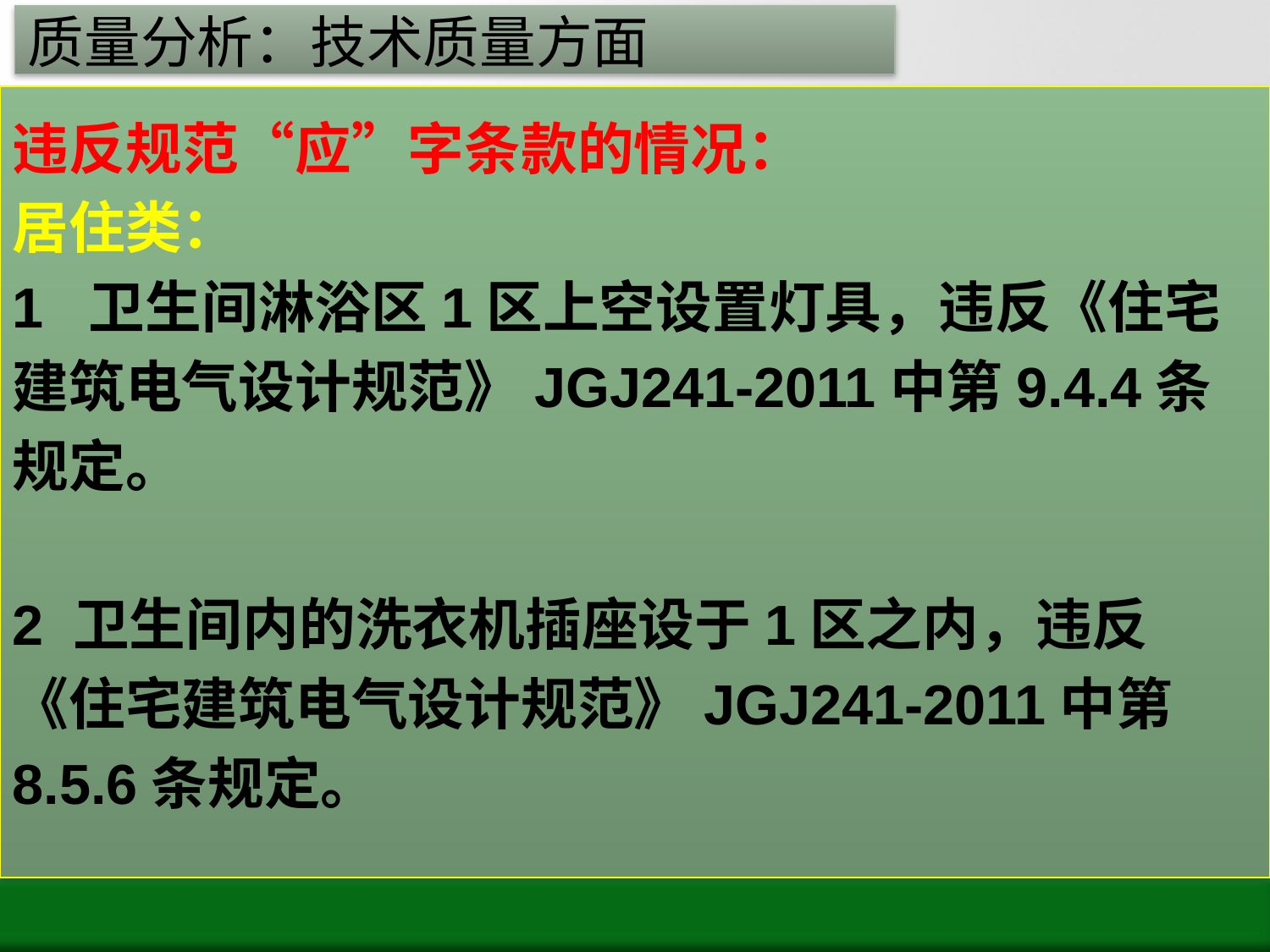

# 质量分析：技术质量方面
违反规范“应”字条款的情况：
居住类：
1  卫生间淋浴区1区上空设置灯具，违反《住宅建筑电气设计规范》JGJ241-2011中第9.4.4条规定。

2 卫生间内的洗衣机插座设于1区之内，违反《住宅建筑电气设计规范》JGJ241-2011中第8.5.6条规定。